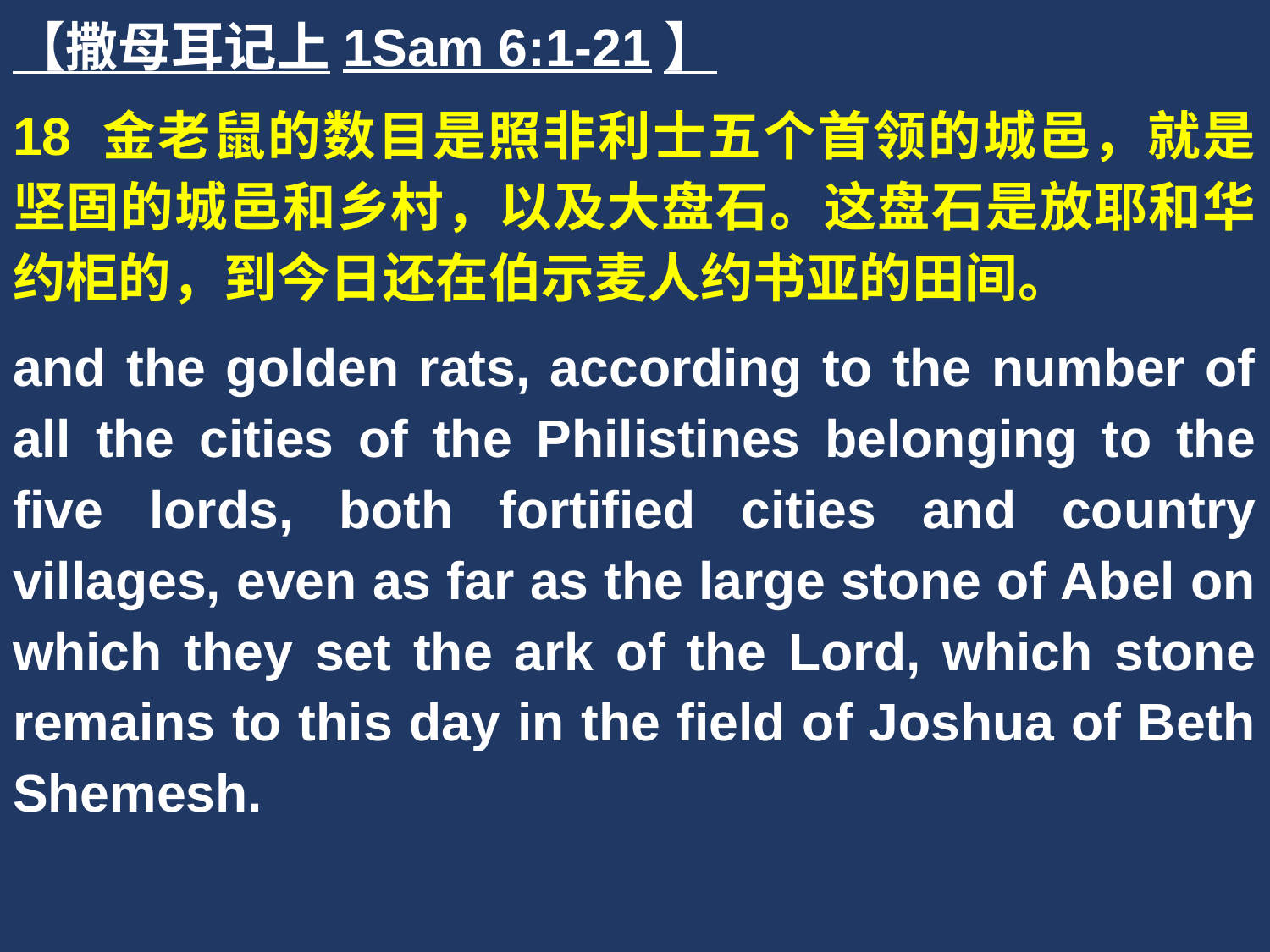

【撒母耳记上1Sam 6:1-21】
18 金老鼠的数目是照非利士五个首领的城邑，就是坚固的城邑和乡村，以及大盘石。这盘石是放耶和华约柜的，到今日还在伯示麦人约书亚的田间。
and the golden rats, according to the number of all the cities of the Philistines belonging to the five lords, both fortified cities and country villages, even as far as the large stone of Abel on which they set the ark of the Lord, which stone remains to this day in the field of Joshua of Beth Shemesh.